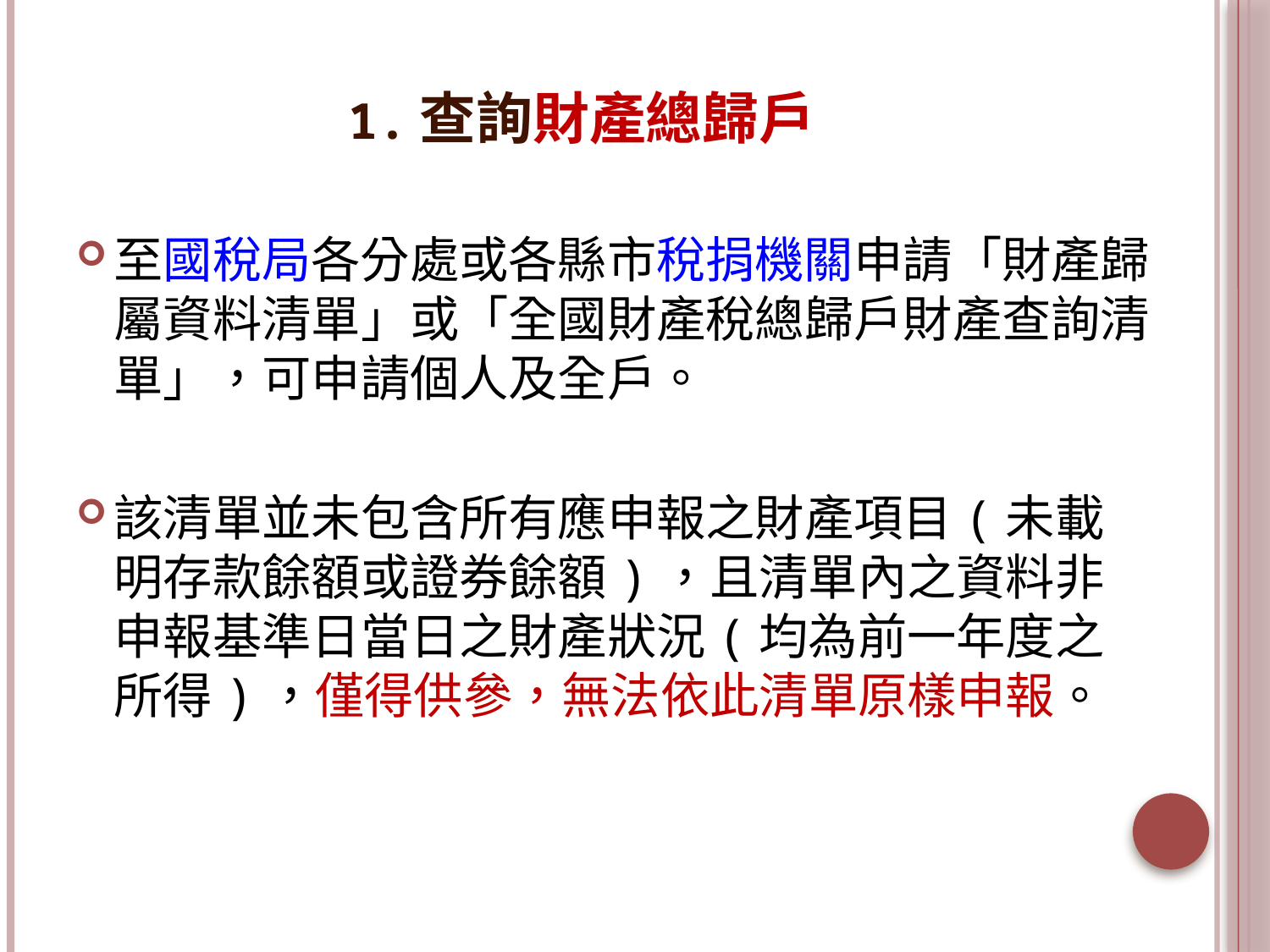

# 1.查詢財產總歸戶
至國稅局各分處或各縣市稅捐機關申請「財產歸屬資料清單」或「全國財產稅總歸戶財產查詢清單」，可申請個人及全戶。

該清單並未包含所有應申報之財產項目(未載明存款餘額或證券餘額)，且清單內之資料非申報基準日當日之財產狀況(均為前一年度之所得)，僅得供參，無法依此清單原樣申報。